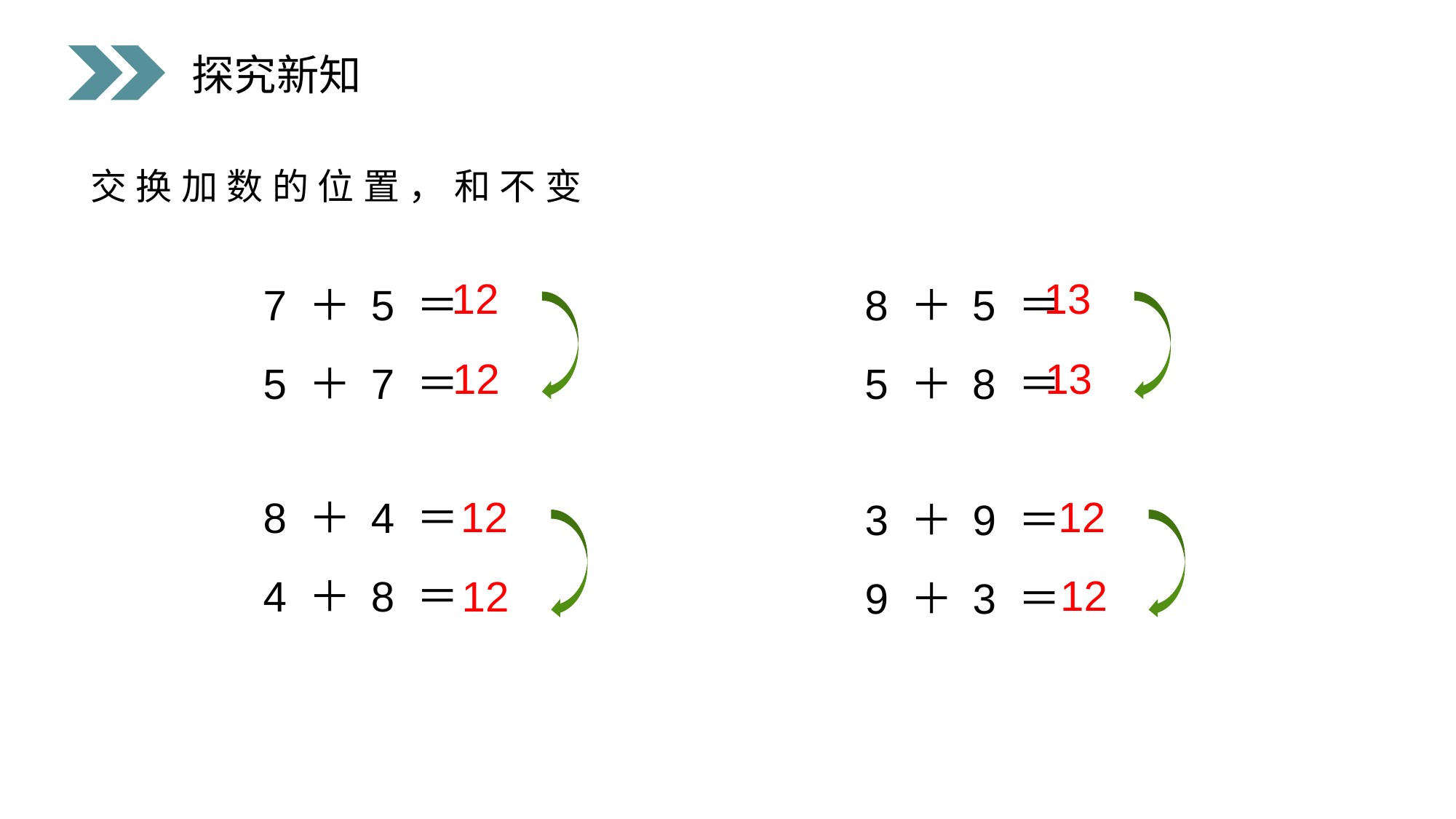

探究新知
 交换加数的位置，和不变
12
13
7 ＋ 5 ＝
8 ＋ 5 ＝

5 ＋ 7 ＝
12
5 ＋ 8 ＝
13
8 ＋ 4 ＝
3 ＋ 9 ＝
12
12

4 ＋ 8 ＝
9 ＋ 3 ＝
12
12